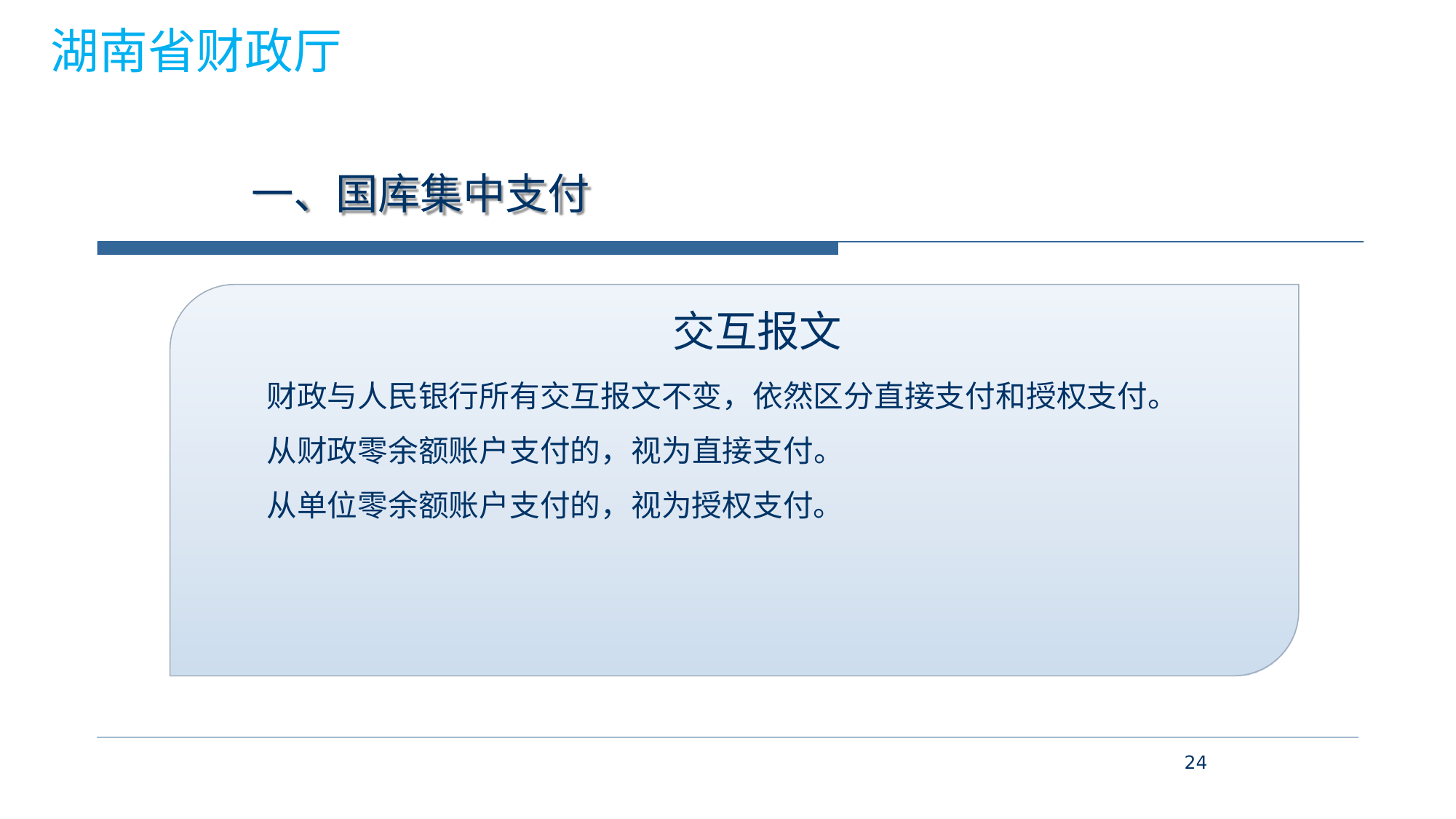

湖南省财政厅

# 一、国库集中支付
交互报文
财政与人民银行所有交互报文不变，依然区分直接支付和授权支付。
从财政零余额账户支付的，视为直接支付。
从单位零余额账户支付的，视为授权支付。

24